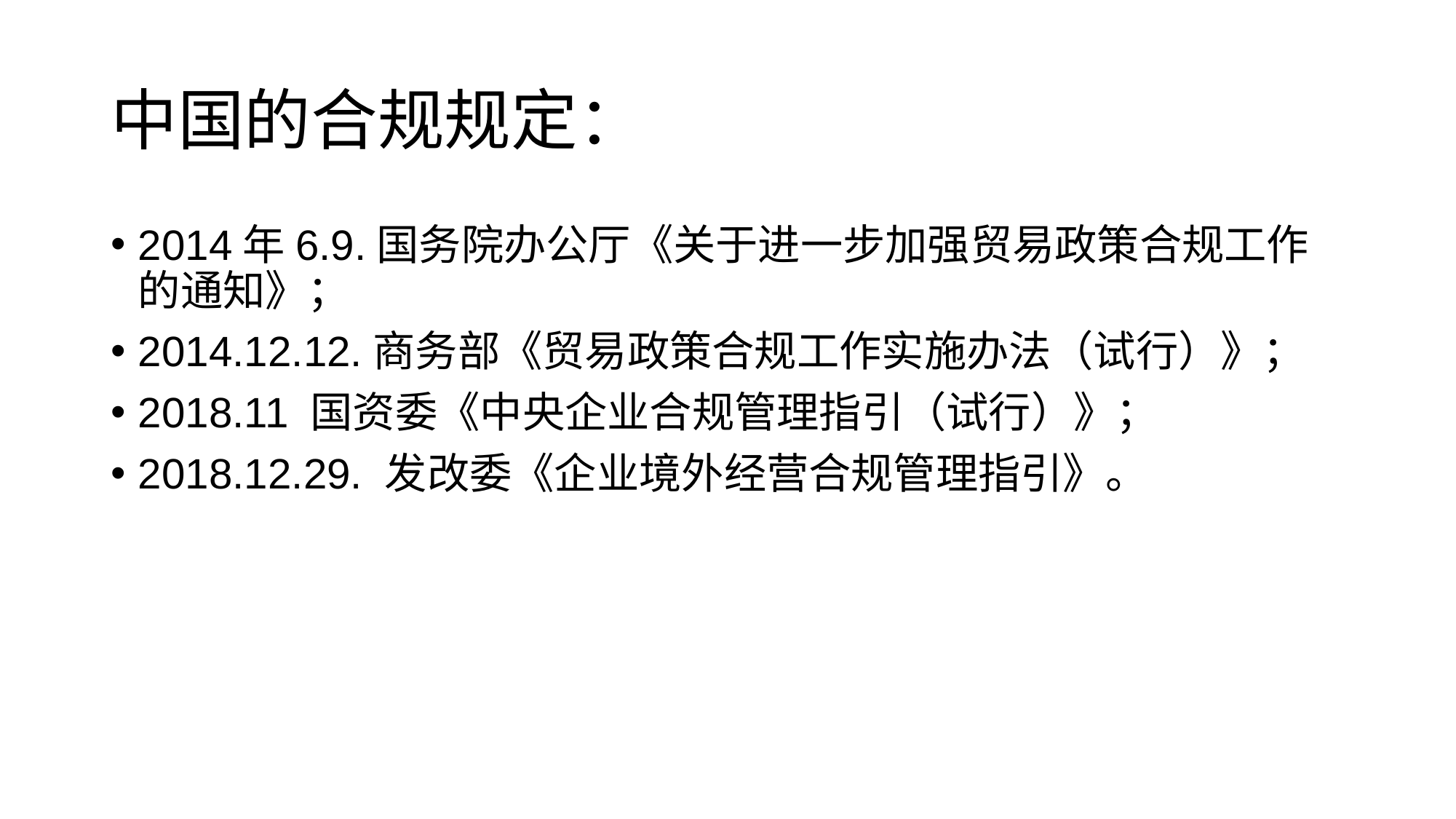

# 中国的合规规定：
2014年6.9.国务院办公厅《关于进一步加强贸易政策合规工作的通知》；
2014.12.12.商务部《贸易政策合规工作实施办法（试行）》；
2018.11 国资委《中央企业合规管理指引（试行）》；
2018.12.29. 发改委《企业境外经营合规管理指引》。